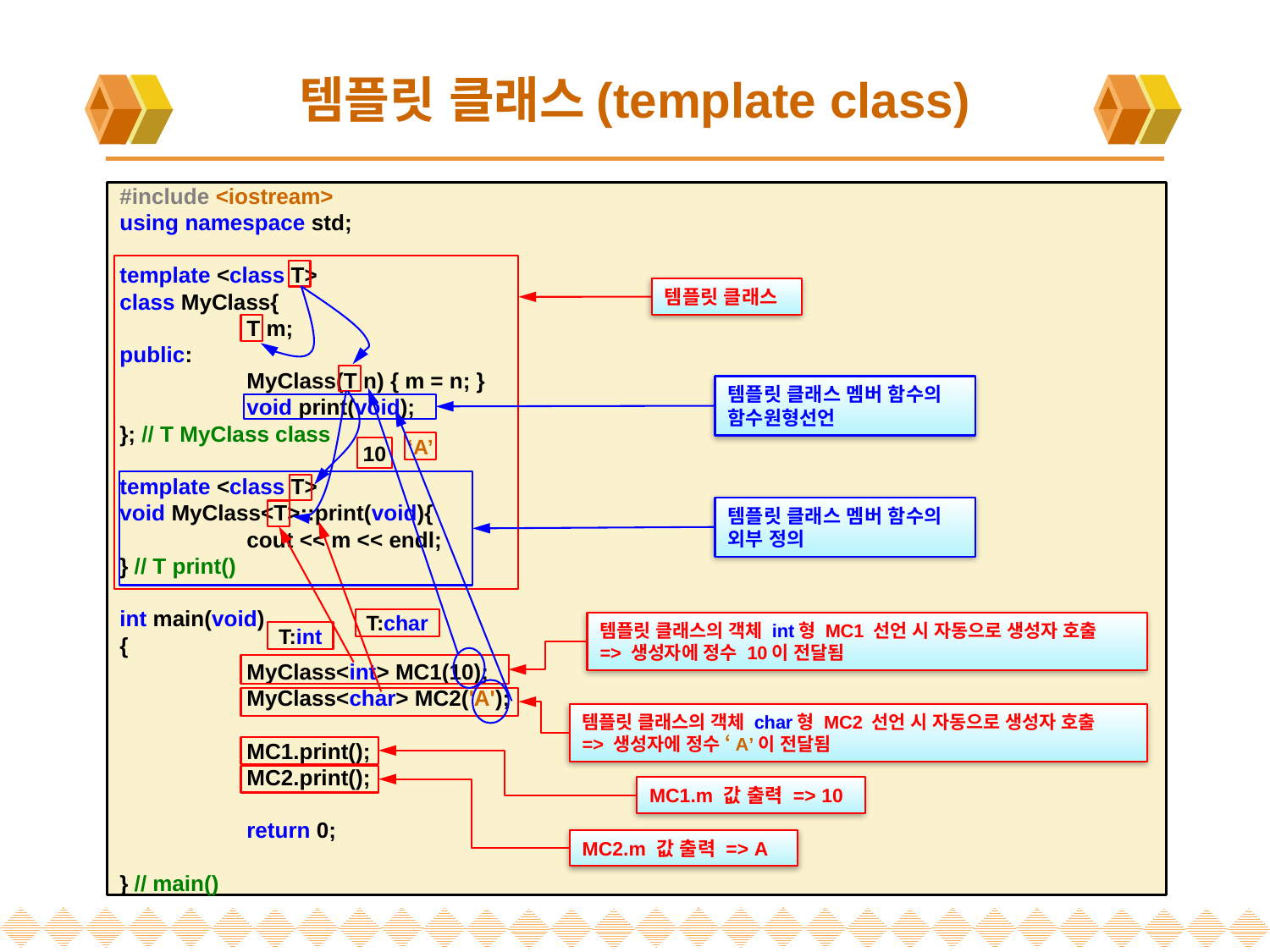

# 템플릿 클래스(template class)
#include <iostream>
using namespace std;

template <class T>
class MyClass{
	T m;
public:
	MyClass(T n) { m = n; }
	void print(void);
}; // T MyClass class

template <class T>
void MyClass<T>::print(void){
	cout << m << endl;
} // T print()

int main(void)
{
	MyClass<int> MC1(10);
	MyClass<char> MC2('A');

	MC1.print();
	MC2.print();

	return 0;

} // main()

템플릿 클래스

템플릿 클래스 멤버 함수의
함수원형선언

‘A’
10

템플릿 클래스 멤버 함수의
외부 정의

T:char
템플릿 클래스의 객체 int형 MC1 선언 시 자동으로 생성자 호출
=> 생성자에 정수 10이 전달됨
T:int

템플릿 클래스의 객체 char형 MC2 선언 시 자동으로 생성자 호출
=> 생성자에 정수 ‘A’이 전달됨

MC1.m 값 출력 => 10
MC2.m 값 출력 => A